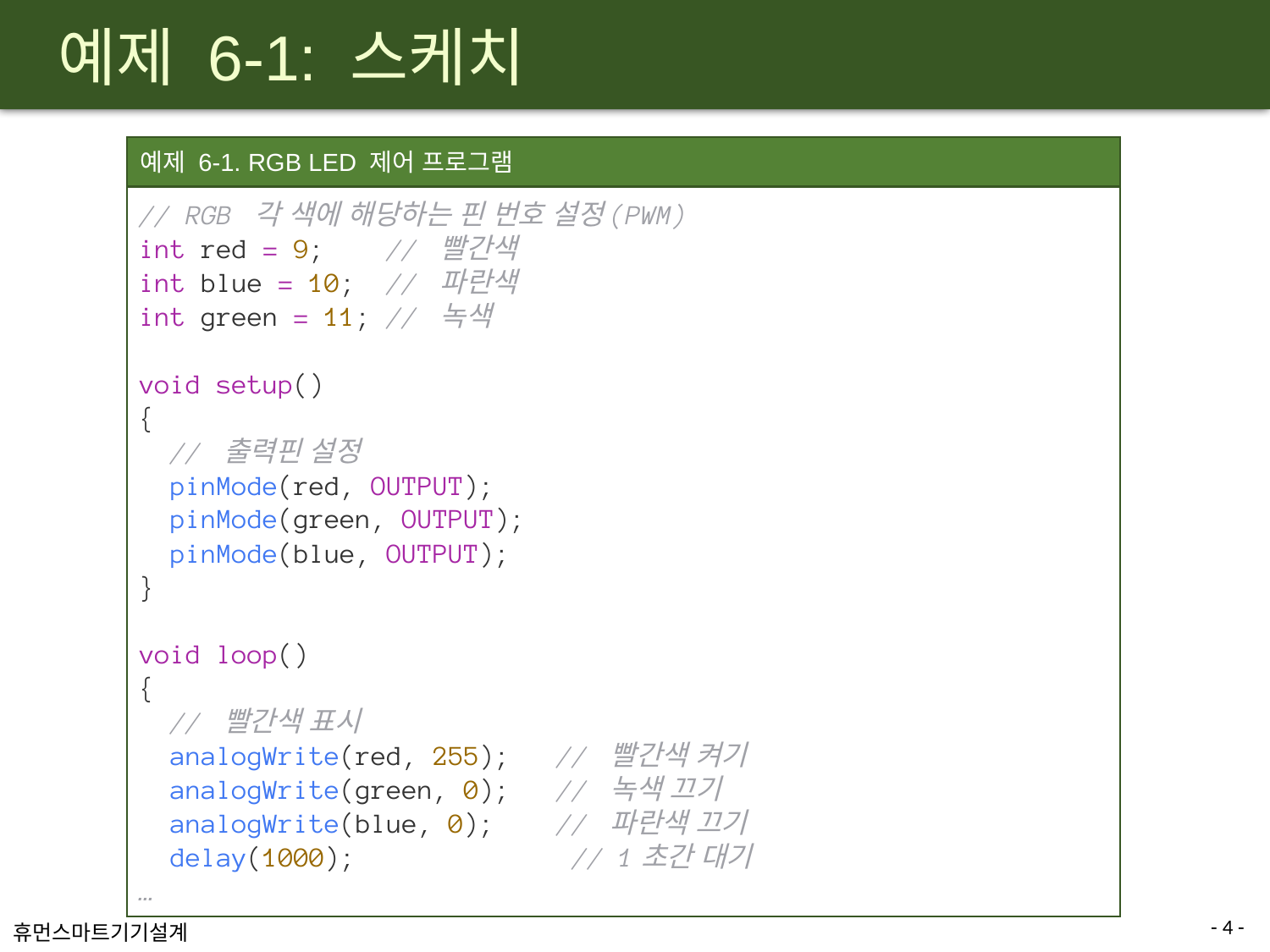

# 예제 6-1: 스케치
예제 6-1. RGB LED 제어 프로그램
// RGB 각 색에 해당하는 핀 번호 설정(PWM)
int red = 9;    // 빨간색
int blue = 10;  // 파란색
int green = 11; // 녹색
void setup()
{
  // 출력핀 설정
  pinMode(red, OUTPUT);
  pinMode(green, OUTPUT);
  pinMode(blue, OUTPUT);
}
void loop()
{
  // 빨간색 표시
  analogWrite(red, 255);   // 빨간색 켜기
  analogWrite(green, 0);   // 녹색 끄기
  analogWrite(blue, 0);    // 파란색 끄기
  delay(1000);              // 1초간 대기
…
- 4 -